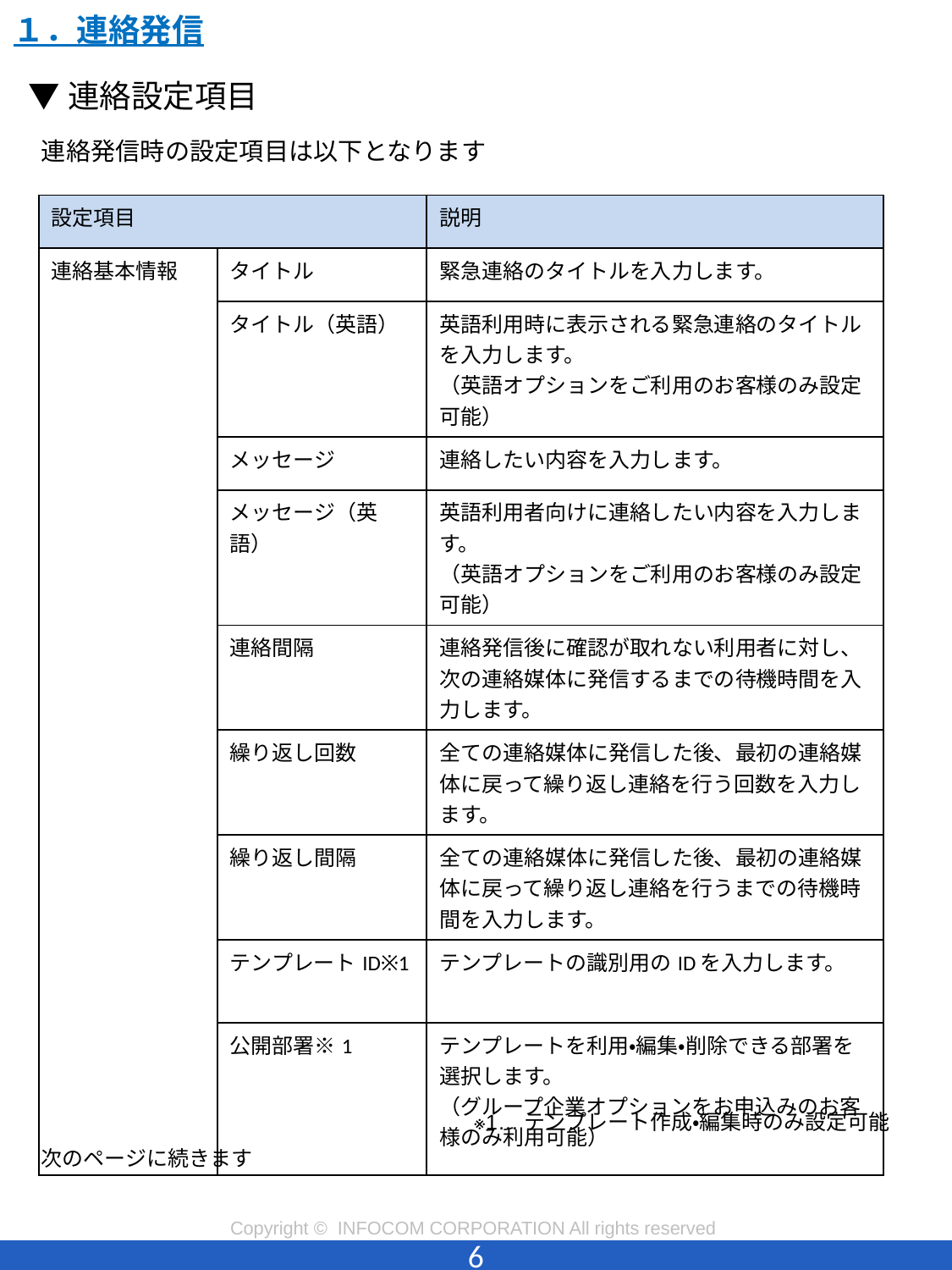

１．連絡発信
▼連絡設定項目
連絡発信時の設定項目は以下となります
| 設定項目 |  | 説明 |
| --- | --- | --- |
| 連絡基本情報 | タイトル | 緊急連絡のタイトルを入力します。 |
|  | タイトル（英語） | 英語利用時に表示される緊急連絡のタイトルを入力します。 （英語オプションをご利用のお客様のみ設定可能） |
|  | メッセージ | 連絡したい内容を入力します。 |
|  | メッセージ（英語） | 英語利用者向けに連絡したい内容を入力します。 （英語オプションをご利用のお客様のみ設定可能） |
|  | 連絡間隔 | 連絡発信後に確認が取れない利用者に対し、次の連絡媒体に発信するまでの待機時間を入力します。 |
|  | 繰り返し回数 | 全ての連絡媒体に発信した後、最初の連絡媒体に戻って繰り返し連絡を行う回数を入力します。 |
|  | 繰り返し間隔 | 全ての連絡媒体に発信した後、最初の連絡媒体に戻って繰り返し連絡を行うまでの待機時間を入力します。 |
|  | テンプレートID※1 | テンプレートの識別用のIDを入力します。 |
|  | 公開部署※1 | テンプレートを利用・編集・削除できる部署を選択します。 （グループ企業オプションをお申込みのお客様のみ利用可能） |
※1…テンプレート作成・編集時のみ設定可能
次のページに続きます
6